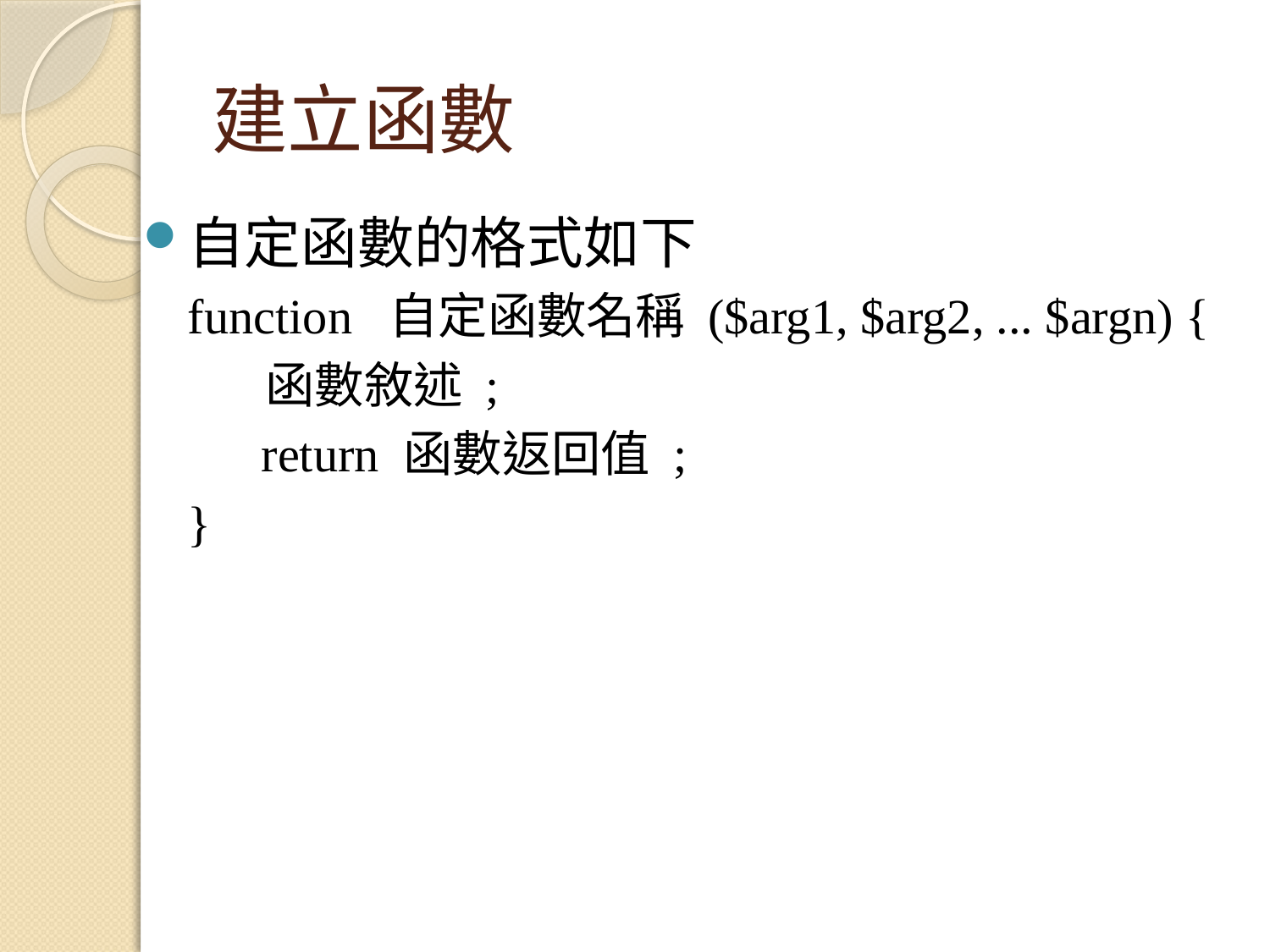

# 建立函數
自定函數的格式如下
function  自定函數名稱 ($arg1, $arg2, ... $argn) {
      函數敘述 ;
      return 函數返回值 ;
}